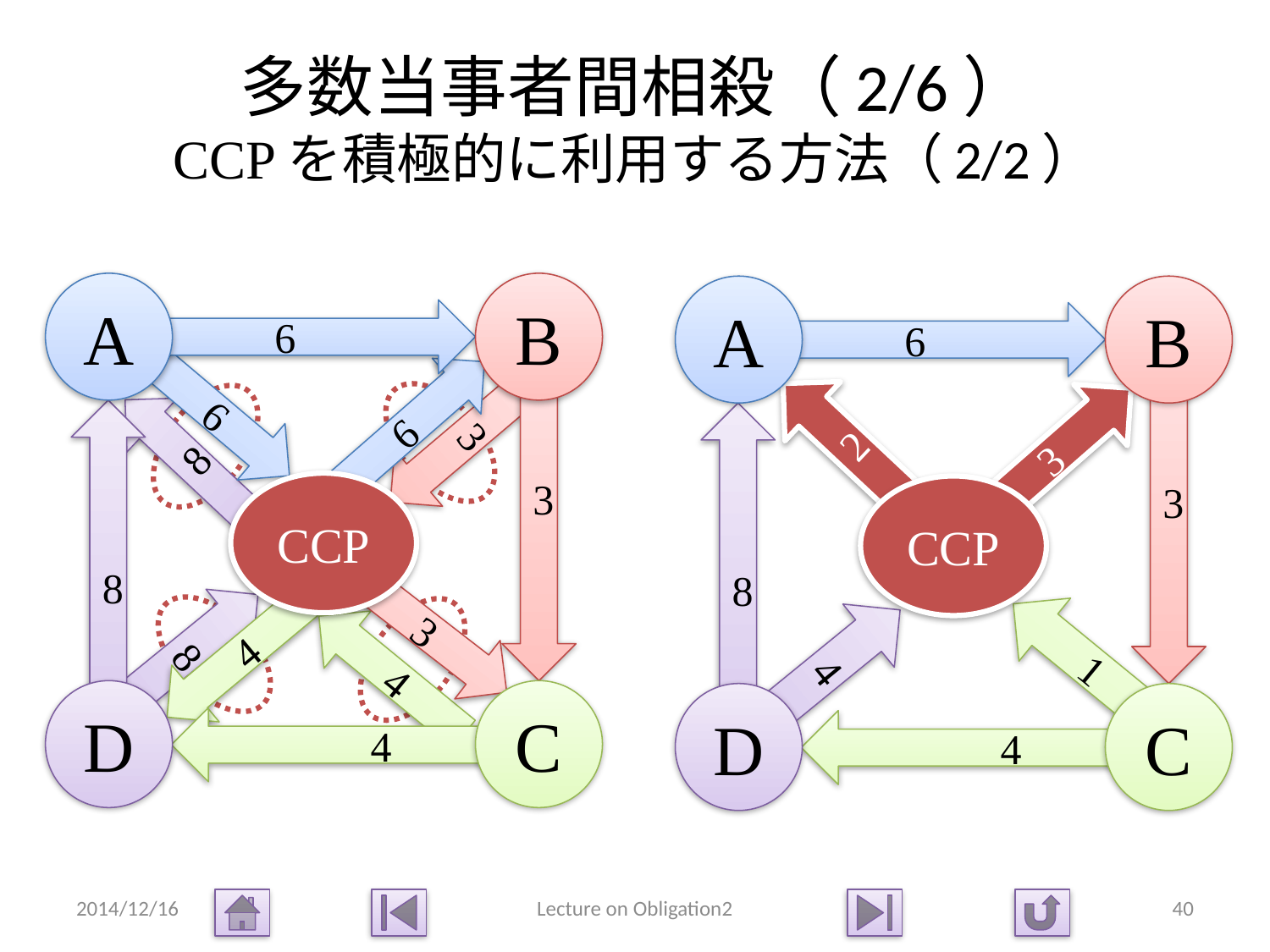

# 多数当事者間相殺（2/6） CCPを積極的に利用する方法（2/2）
A
B
A
B
6
6
3
3
3
2

8

6
6
8
8
3
CCP
CCP
8
4

3
4
1
4
D
C
D
C
4
4
2014/12/16
Lecture on Obligation2
40